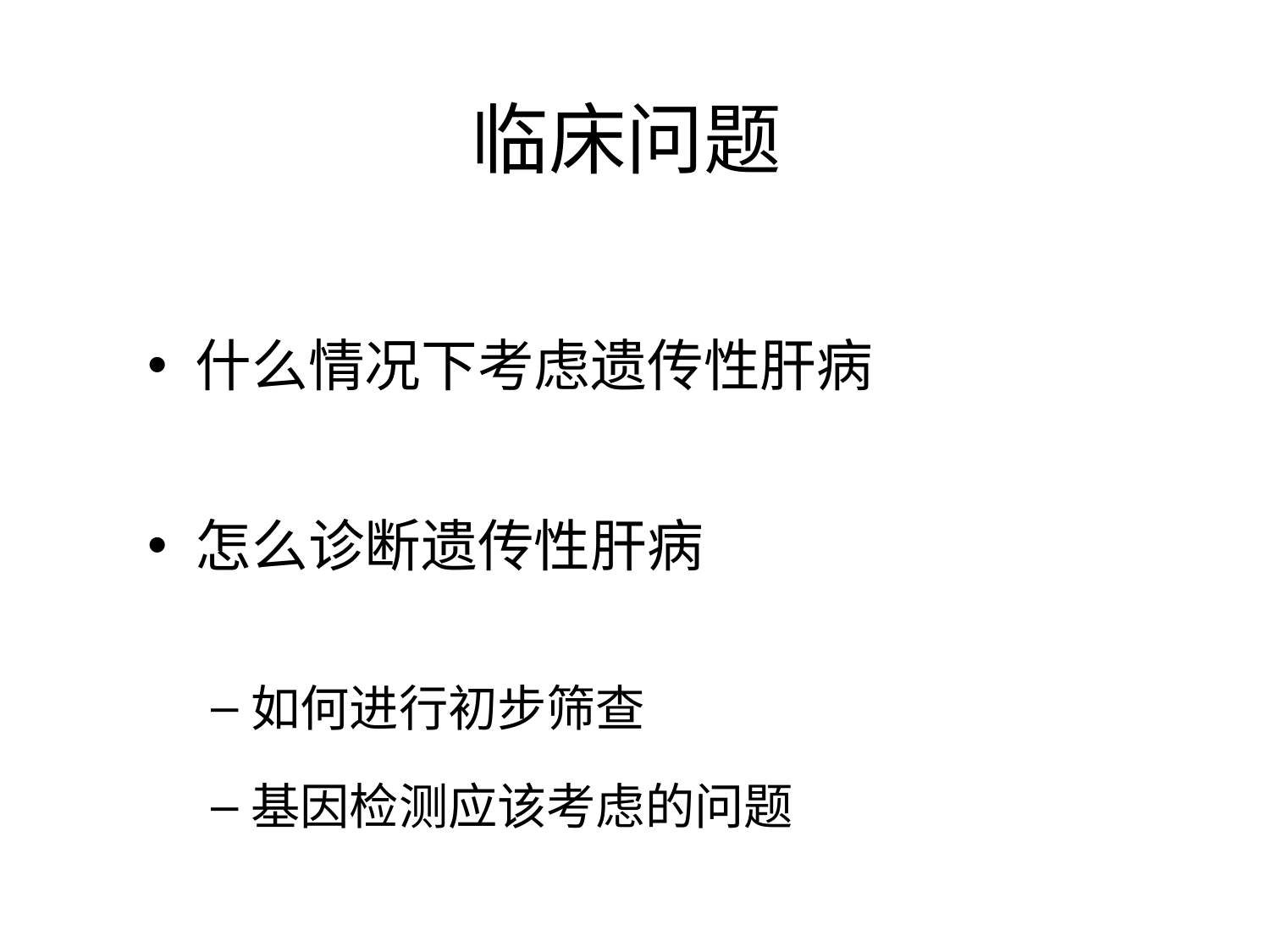

# 临床问题
什么情况下考虑遗传性肝病
怎么诊断遗传性肝病
如何进行初步筛查
基因检测应该考虑的问题